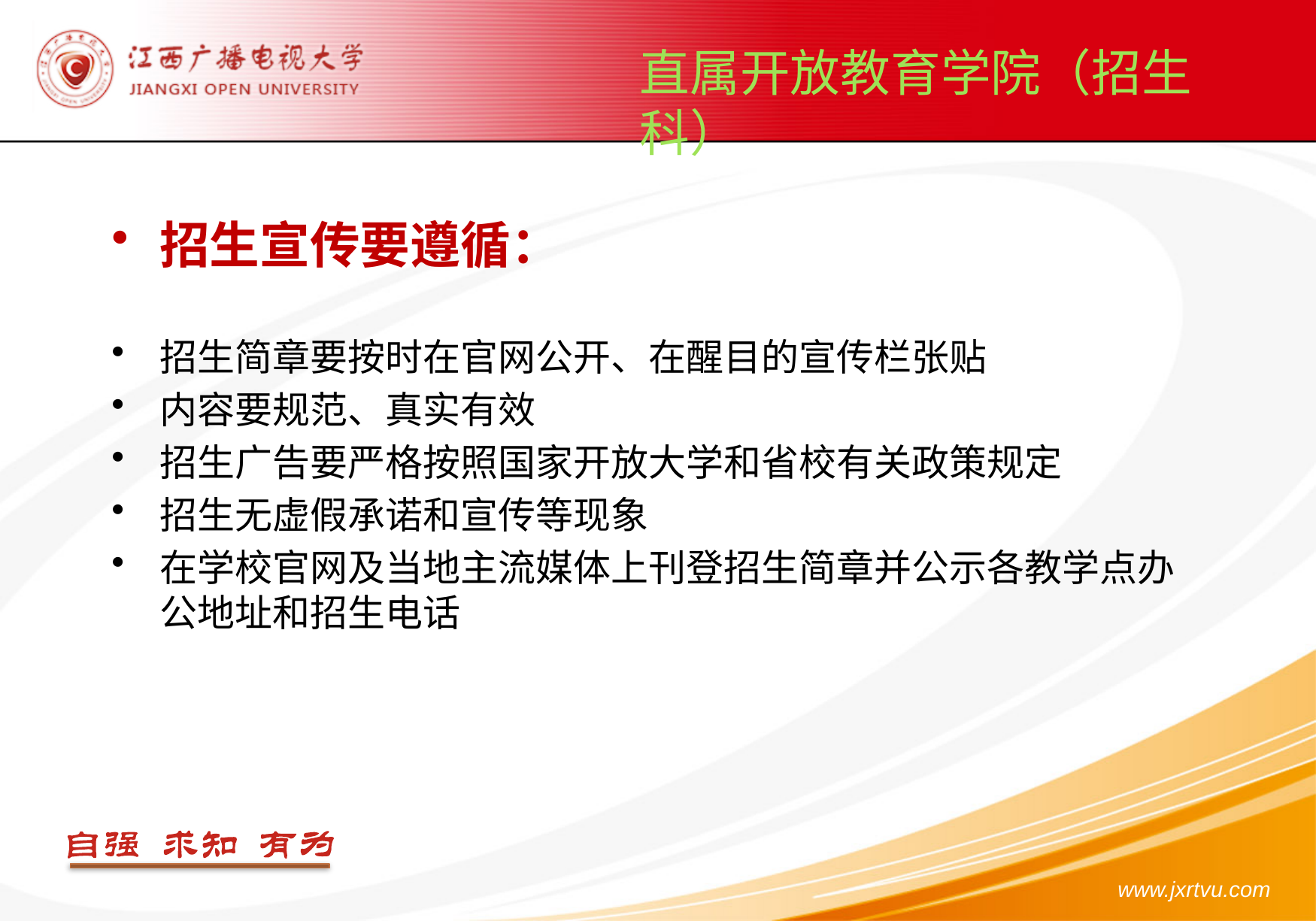

直属开放教育学院（招生科）
招生宣传要遵循：

招生简章要按时在官网公开、在醒目的宣传栏张贴
内容要规范、真实有效
招生广告要严格按照国家开放大学和省校有关政策规定
招生无虚假承诺和宣传等现象
在学校官网及当地主流媒体上刊登招生简章并公示各教学点办公地址和招生电话